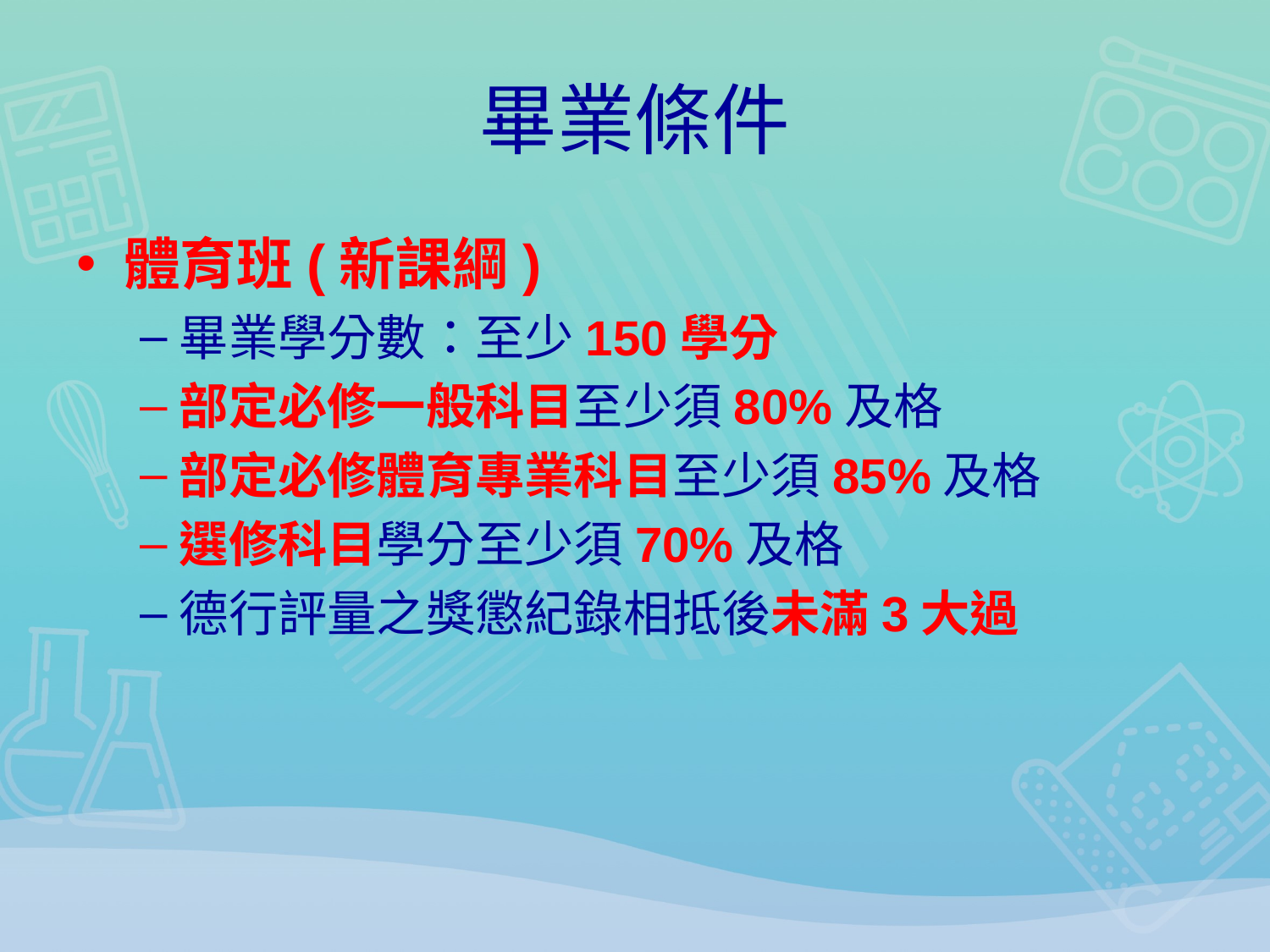

# 畢業條件
體育班(新課綱)
畢業學分數：至少150學分
部定必修一般科目至少須80%及格
部定必修體育專業科目至少須85%及格
選修科目學分至少須70%及格
德行評量之獎懲紀錄相抵後未滿3大過